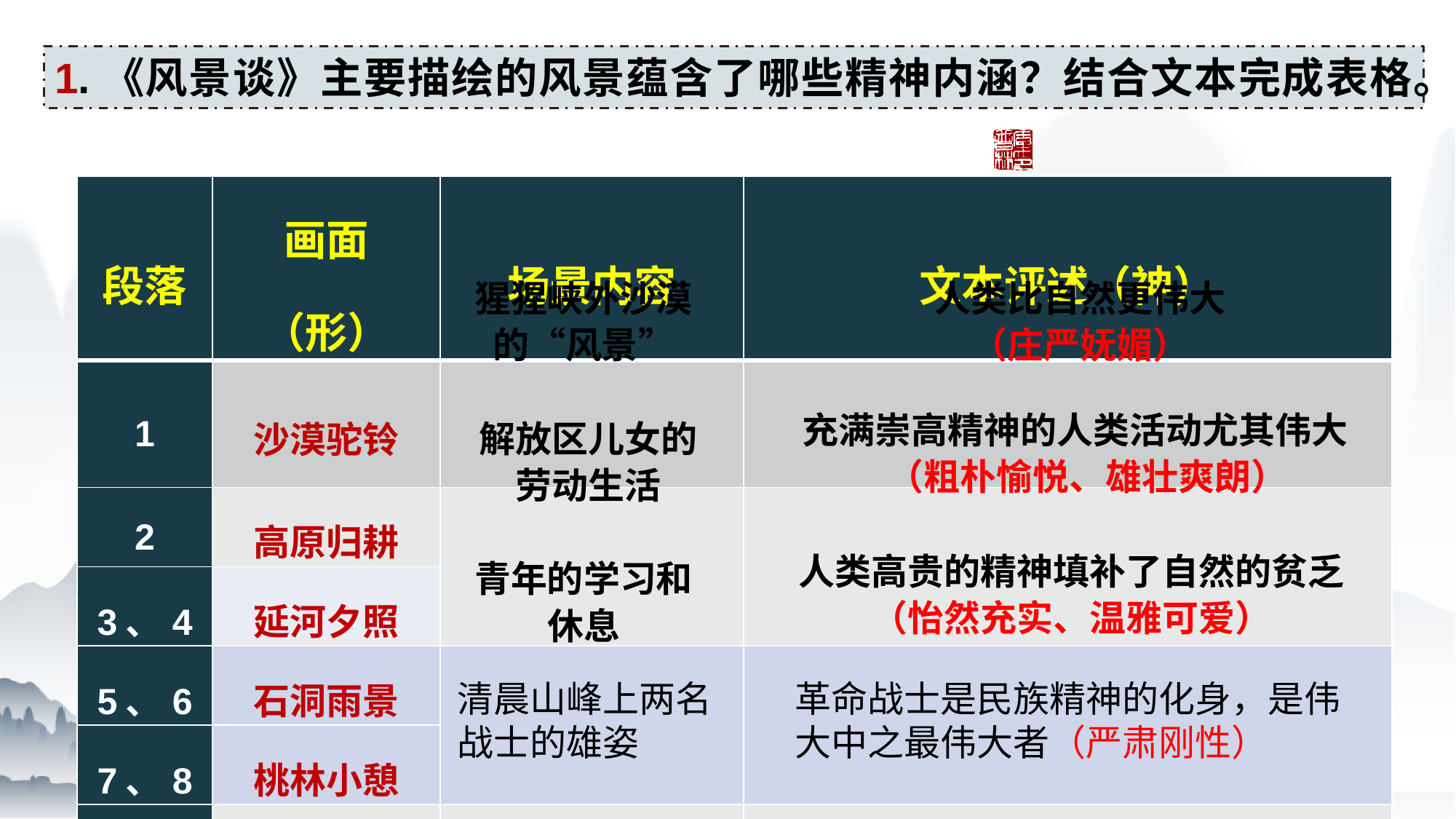

1.《风景谈》主要描绘的风景蕴含了哪些精神内涵？结合文本完成表格。
| 段落 | 画面（形） | 场景内容 | 文本评述（神） |
| --- | --- | --- | --- |
| 1 | 沙漠驼铃 |  |  |
| 2 | 高原归耕 |  |  |
| 3、4 | 延河夕照 |  |  |
| 5、6 | 石洞雨景 |  |  |
| 7、8 | 桃林小憩 |  |  |
| 9、10 | 北国晨号 |  |  |
猩猩峡外沙漠的“风景”
人类比自然更伟大
（庄严妩媚）
充满崇高精神的人类活动尤其伟大
  （粗朴愉悦、雄壮爽朗）
解放区儿女的劳动生活
人类高贵的精神填补了自然的贫乏
（怡然充实、温雅可爱）
青年的学习和休息
清晨山峰上两名
战士的雄姿
革命战士是民族精神的化身，是伟大中之最伟大者（严肃刚性）